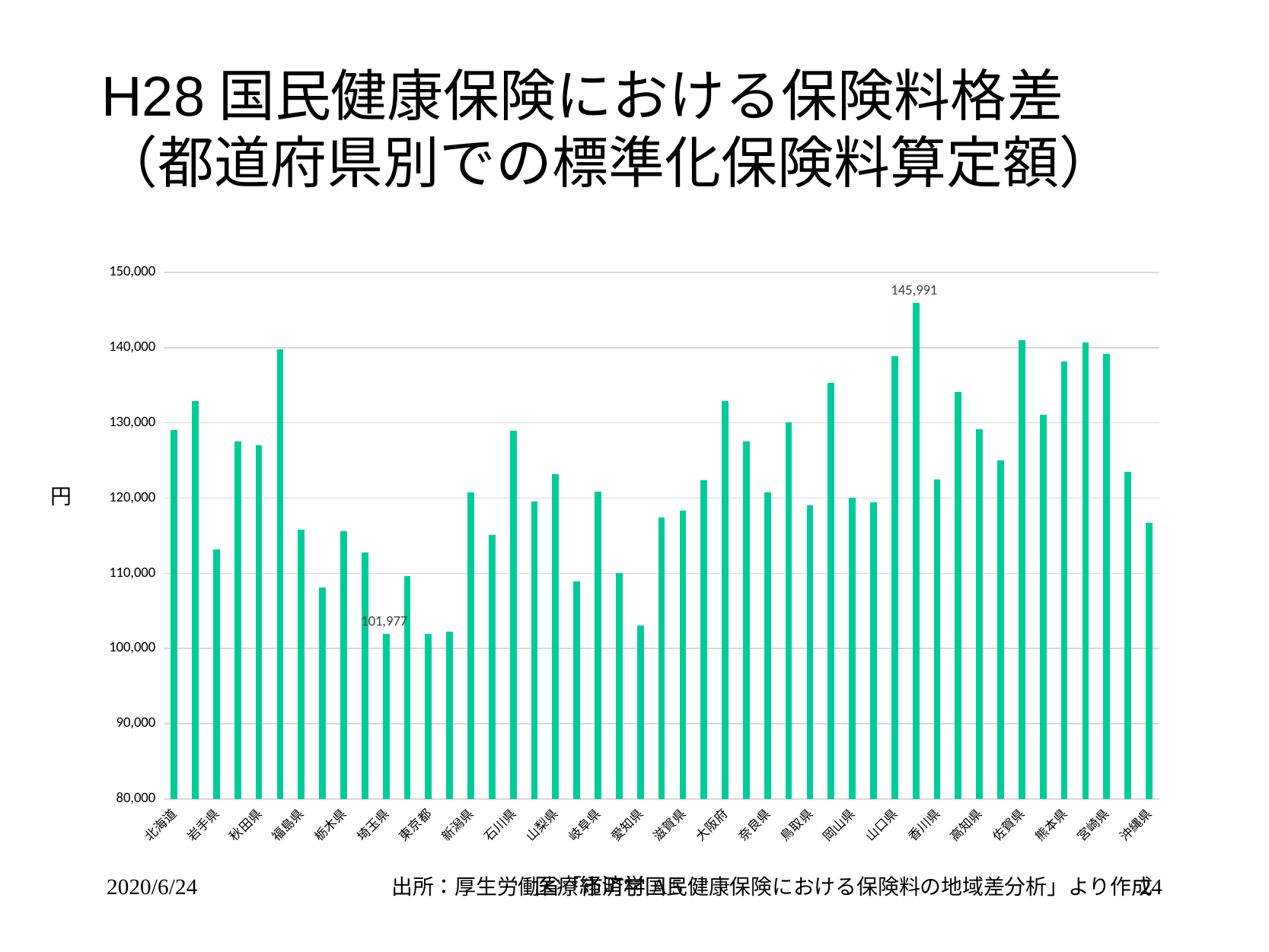

# H28国民健康保険における保険料格差 （都道府県別での標準化保険料算定額）

### Chart

| Category |  |
|---|---|
| 北海道 | 129074.53601838199 |
| 青森県 | 132912.19010225165 |
| 岩手県 | 113221.02260351332 |
| 宮城県 | 127491.5142045924 |
| 秋田県 | 127059.64634987665 |
| 山形県 | 139735.34324941854 |
| 福島県 | 115826.10667944302 |
| 茨城県 | 108119.71807674912 |
| 栃木県 | 115604.03771691356 |
| 群馬県 | 112811.27154585402 |
| 埼玉県 | 101976.85983539393 |
| 千葉県 | 109627.04261341186 |
| 東京都 | 101987.93051849442 |
| 神奈川県 | 102250.94937266862 |
| 新潟県 | 120746.08328218246 |
| 富山県 | 115086.2479331617 |
| 石川県 | 128951.16582209212 |
| 福井県 | 119567.84021418917 |
| 山梨県 | 123189.59008024851 |
| 長野県 | 108966.08267140093 |
| 岐阜県 | 120875.93945699345 |
| 静岡県 | 110025.1917079883 |
| 愛知県 | 103066.3200280077 |
| 三重県 | 117380.74981582684 |
| 滋賀県 | 118285.4865246268 |
| 京都府 | 122389.71882146405 |
| 大阪府 | 132941.9361238469 |
| 兵庫県 | 127557.23909144041 |
| 奈良県 | 120722.86663223617 |
| 和歌山県 | 130087.8621300654 |
| 鳥取県 | 118997.14420968338 |
| 島根県 | 135349.26239178632 |
| 岡山県 | 120033.04570382967 |
| 広島県 | 119455.84387883364 |
| 山口県 | 138913.86045566725 |
| 徳島県 | 145991.4761265706 |
| 香川県 | 122448.66613265184 |
| 愛媛県 | 134113.05874635148 |
| 高知県 | 129128.16112930467 |
| 福岡県 | 125052.75034761429 |
| 佐賀県 | 140987.71418314957 |
| 長崎県 | 131061.69568646427 |
| 熊本県 | 138142.6249529096 |
| 大分県 | 140711.84942748107 |
| 宮崎県 | 139210.69001571316 |
| 鹿児島県 | 123492.39158644233 |
| 沖縄県 | 116718.12355377439 |
円
2020/6/24
医療経済学A 5
24
出所：厚生労働省「市町村国民健康保険における保険料の地域差分析」より作成